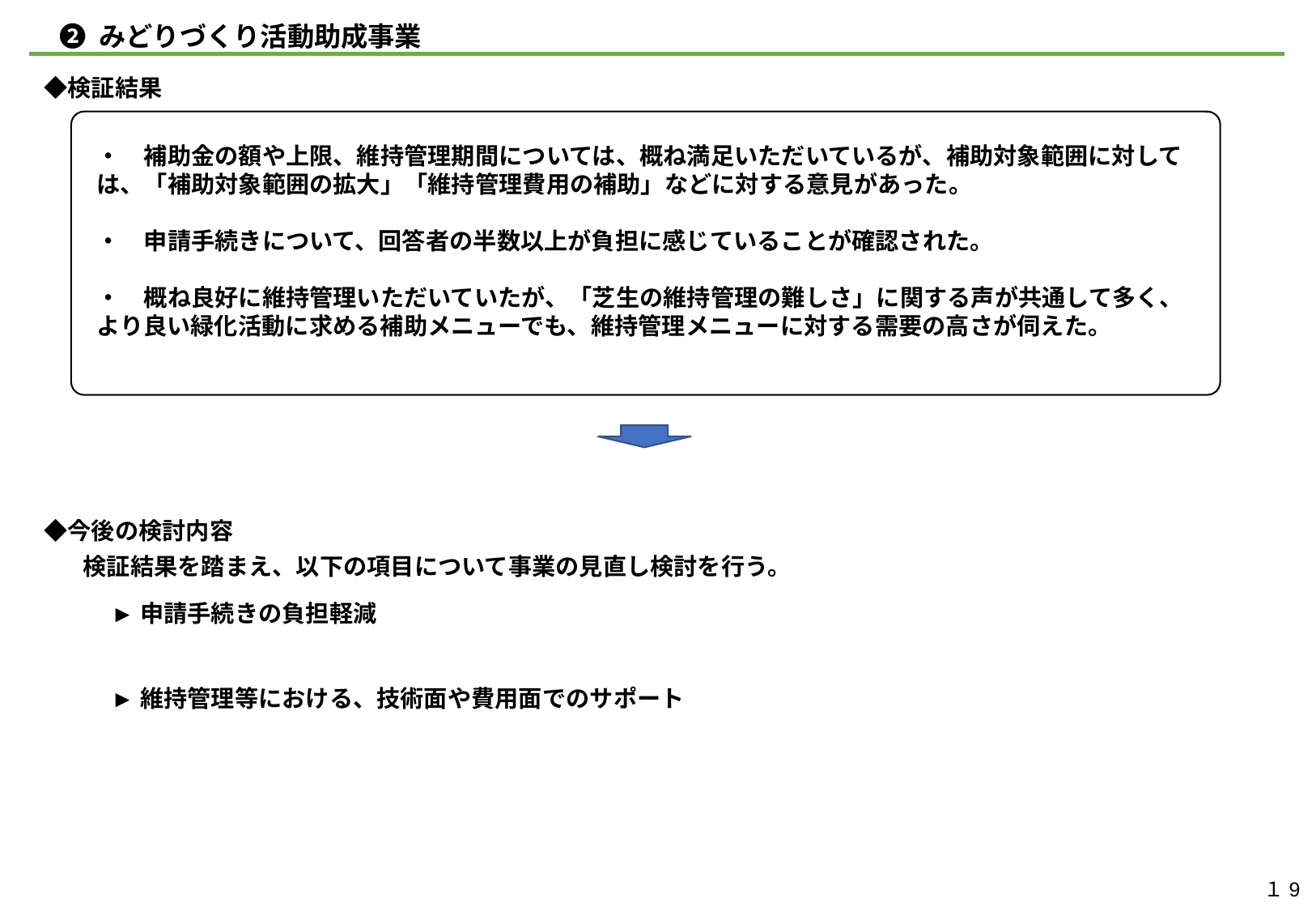

❷ みどりづくり活動助成事業
　◆検証結果

・　補助金の額や上限、維持管理期間については、概ね満足いただいているが、補助対象範囲に対しては、「補助対象範囲の拡大」「維持管理費用の補助」などに対する意見があった。

・　申請手続きについて、回答者の半数以上が負担に感じていることが確認された。

・　概ね良好に維持管理いただいていたが、「芝生の維持管理の難しさ」に関する声が共通して多く、より良い緑化活動に求める補助メニューでも、維持管理メニューに対する需要の高さが伺えた。

　◆今後の検討内容
検証結果を踏まえ、以下の項目について事業の見直し検討を行う。
►申請手続きの負担軽減

►維持管理等における、技術面や費用面でのサポート

１9